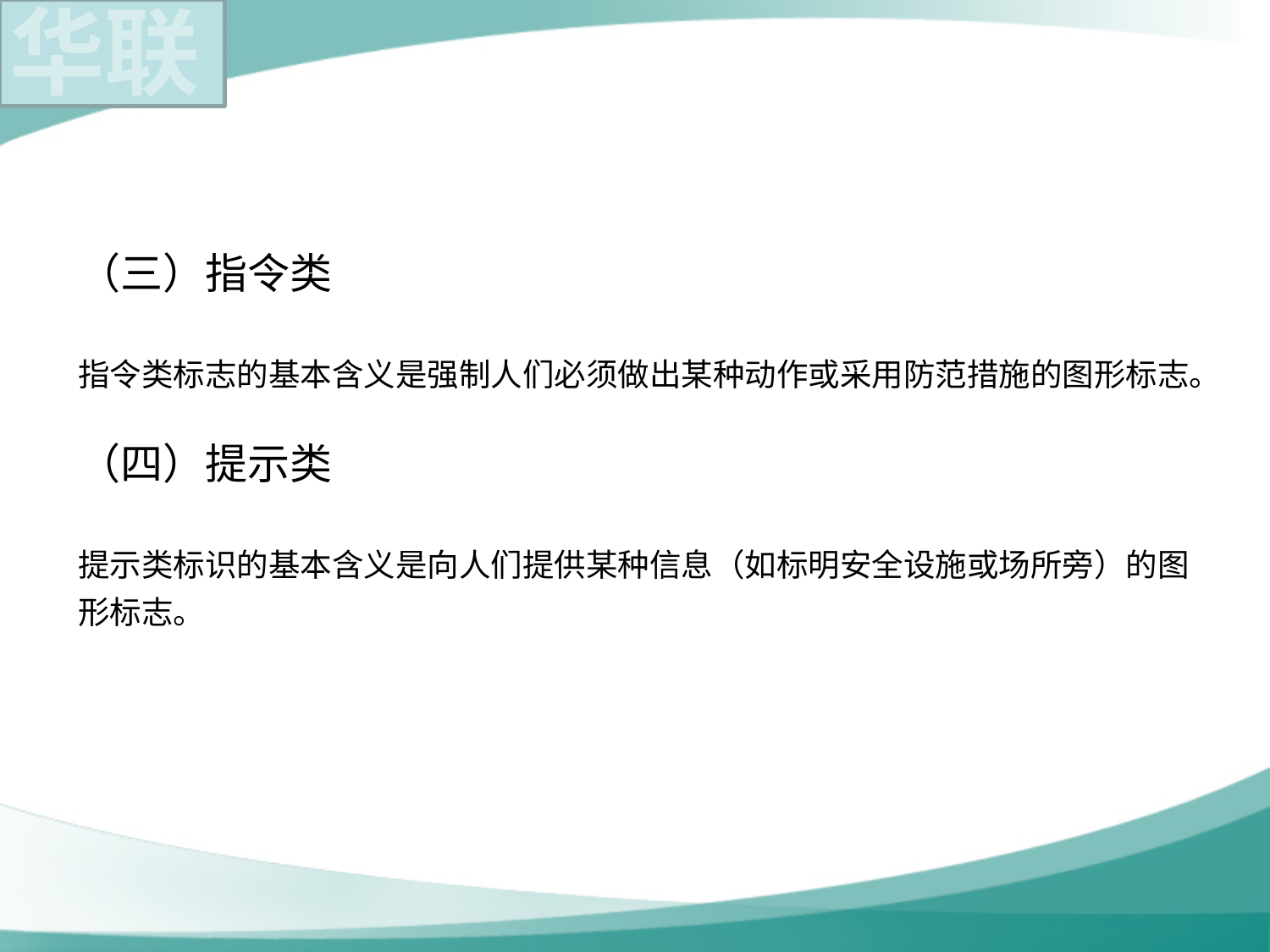

（三）指令类

指令类标志的基本含义是强制人们必须做出某种动作或采用防范措施的图形标志。

（四）提示类

提示类标识的基本含义是向人们提供某种信息（如标明安全设施或场所旁）的图形标志。